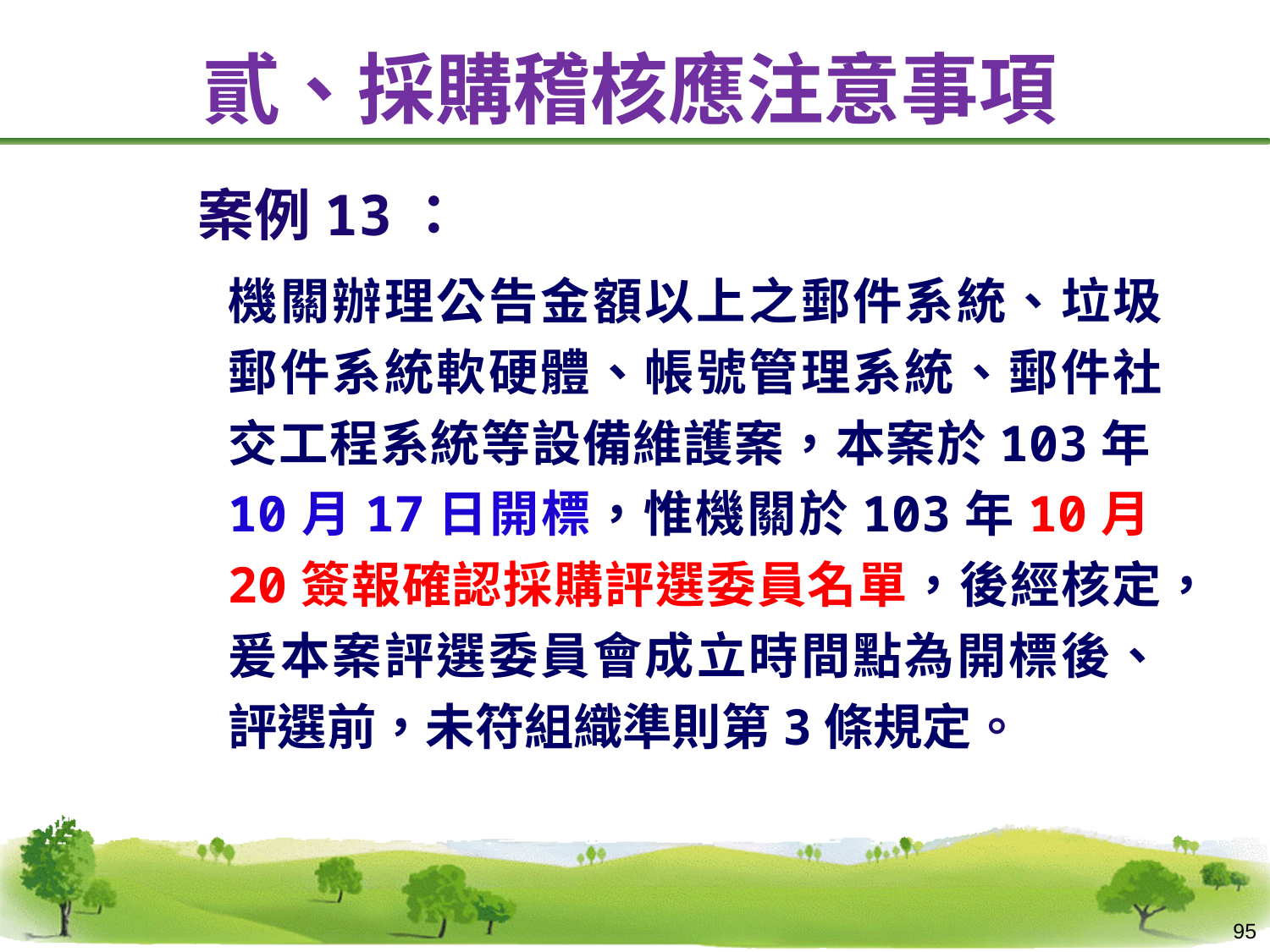

# 貳、採購稽核應注意事項
　案例13：
機關辦理公告金額以上之郵件系統、垃圾郵件系統軟硬體、帳號管理系統、郵件社交工程系統等設備維護案，本案於103年10月17日開標，惟機關於103年10月20簽報確認採購評選委員名單，後經核定，爰本案評選委員會成立時間點為開標後、評選前，未符組織準則第3條規定。
95